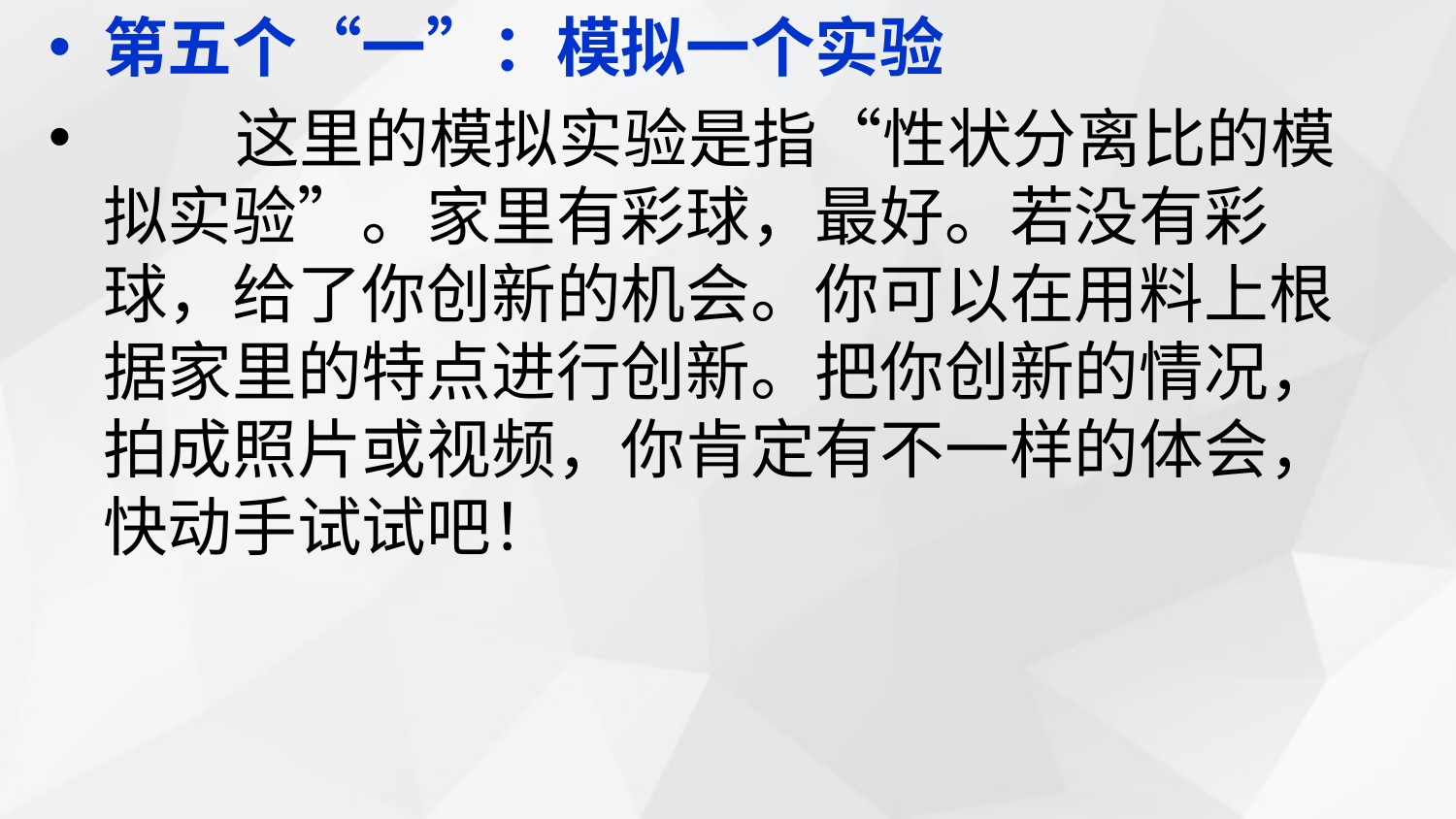

第五个“一”：模拟一个实验
        这里的模拟实验是指“性状分离比的模拟实验”。家里有彩球，最好。若没有彩球，给了你创新的机会。你可以在用料上根据家里的特点进行创新。把你创新的情况，拍成照片或视频，你肯定有不一样的体会，快动手试试吧！